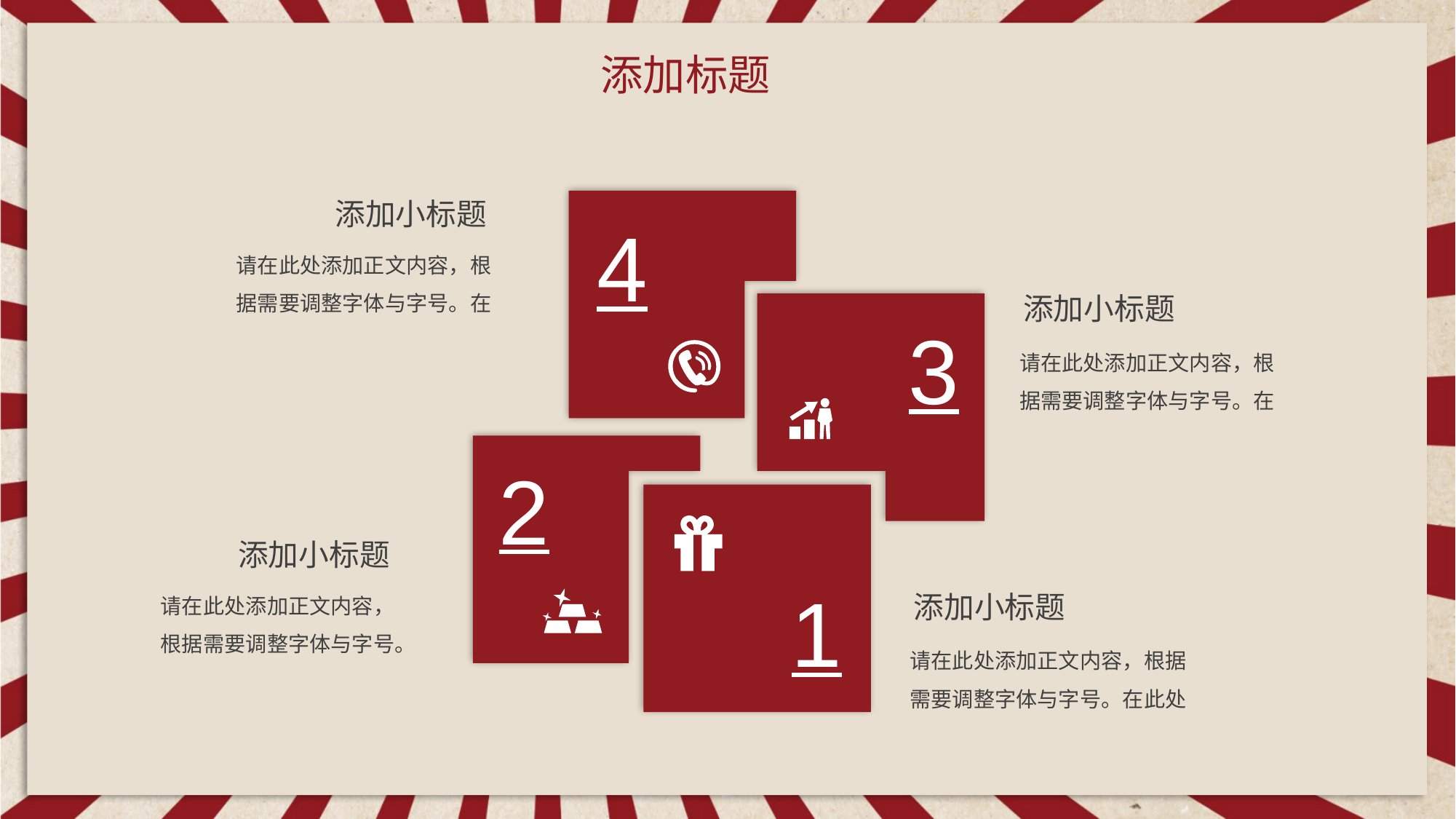

添加小标题

4
请在此处添加正文内容，根据需要调整字体与字号。在
添加小标题

3
请在此处添加正文内容，根据需要调整字体与字号。在

2

添加小标题
1
请在此处添加正文内容，根据需要调整字体与字号。
添加小标题

请在此处添加正文内容，根据需要调整字体与字号。在此处